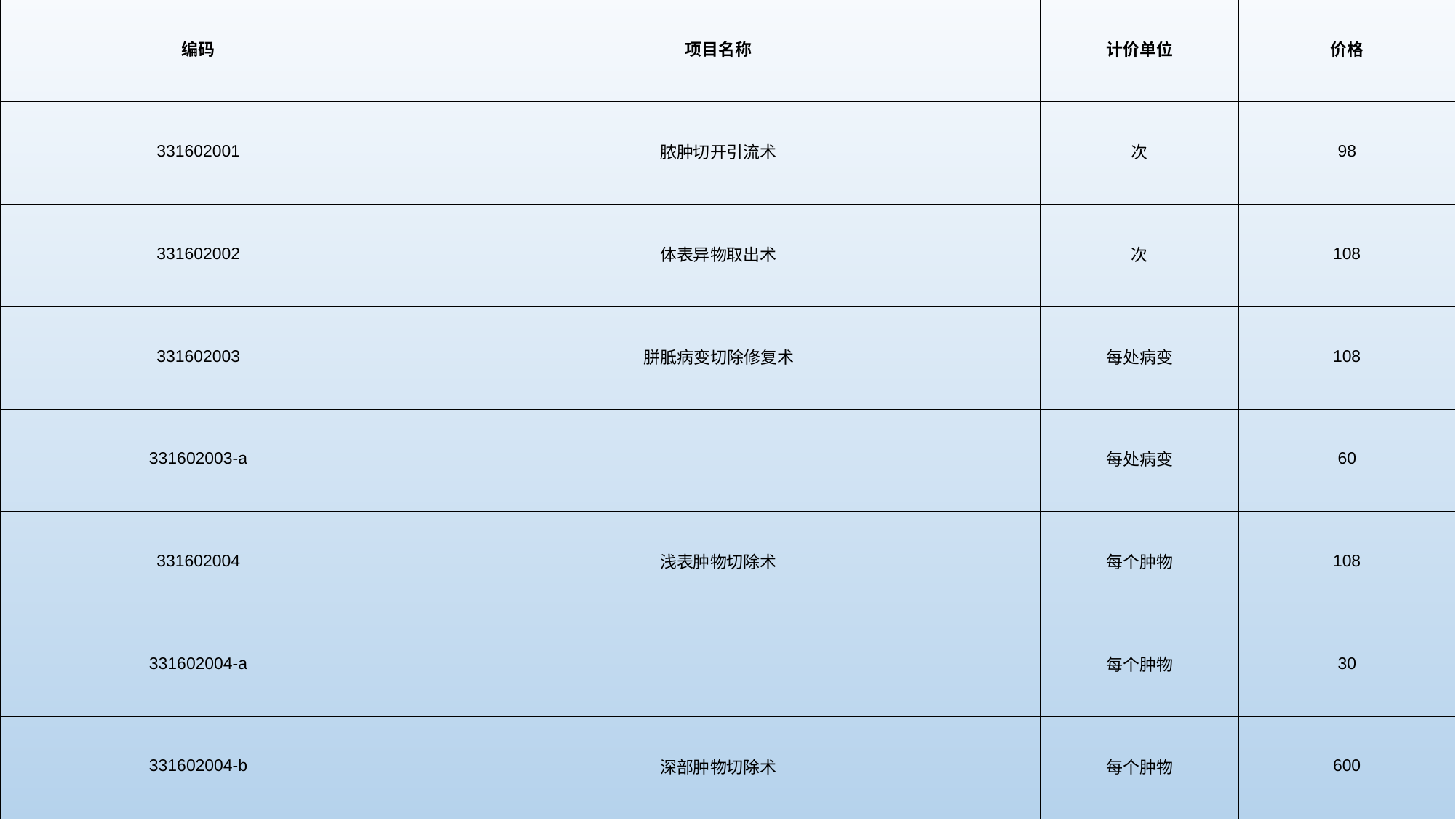

| 编码 | 项目名称 | 计价单位 | 价格 |
| --- | --- | --- | --- |
| 331602001 | 脓肿切开引流术 | 次 | 98 |
| 331602002 | 体表异物取出术 | 次 | 108 |
| 331602003 | 胼胝病变切除修复术 | 每处病变 | 108 |
| 331602003-a |  | 每处病变 | 60 |
| 331602004 | 浅表肿物切除术 | 每个肿物 | 108 |
| 331602004-a |  | 每个肿物 | 30 |
| 331602004-b | 深部肿物切除术 | 每个肿物 | 600 |